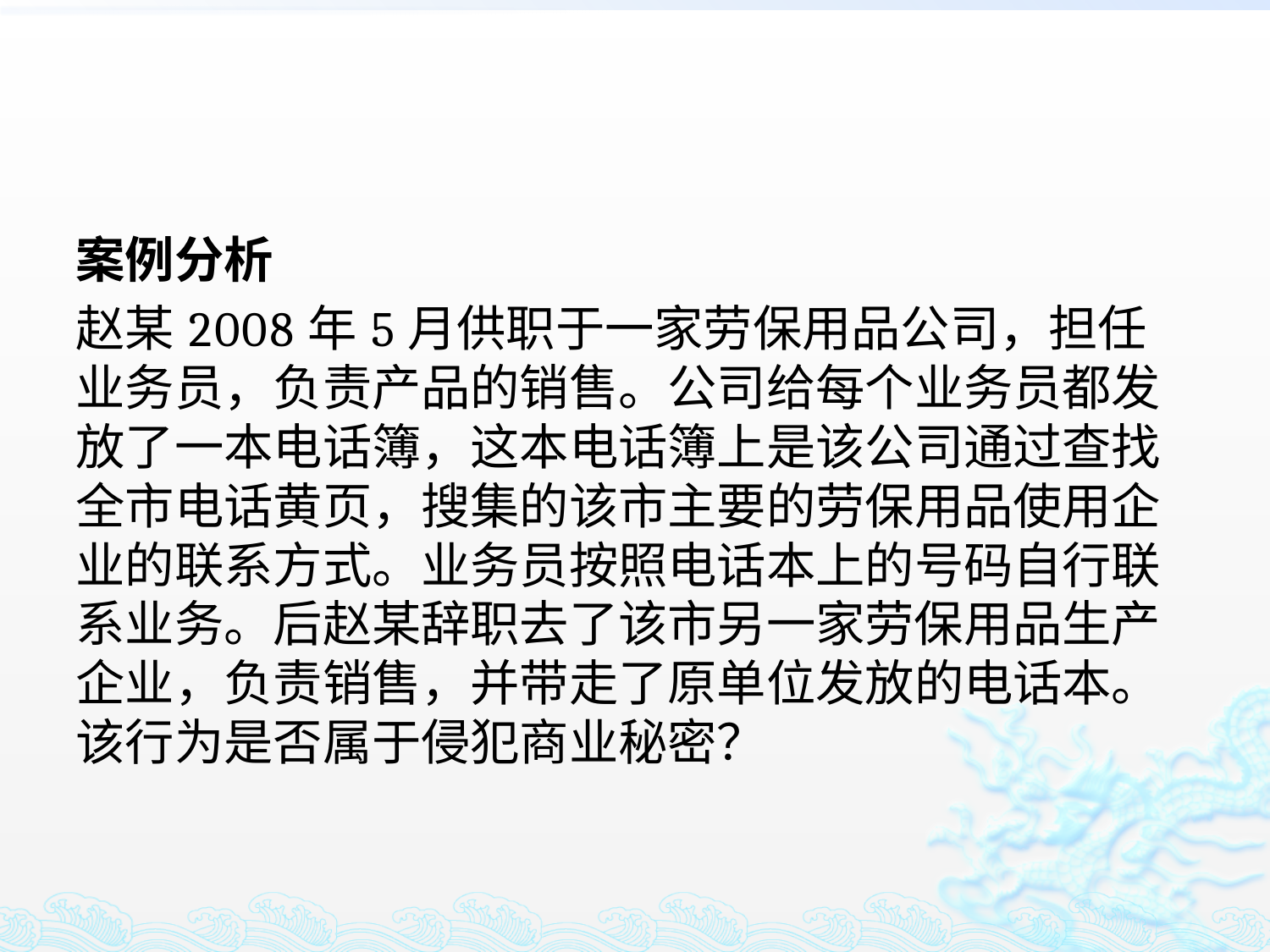

#
案例分析
赵某2008年5月供职于一家劳保用品公司，担任业务员，负责产品的销售。公司给每个业务员都发放了一本电话簿，这本电话簿上是该公司通过查找全市电话黄页，搜集的该市主要的劳保用品使用企业的联系方式。业务员按照电话本上的号码自行联系业务。后赵某辞职去了该市另一家劳保用品生产企业，负责销售，并带走了原单位发放的电话本。该行为是否属于侵犯商业秘密？